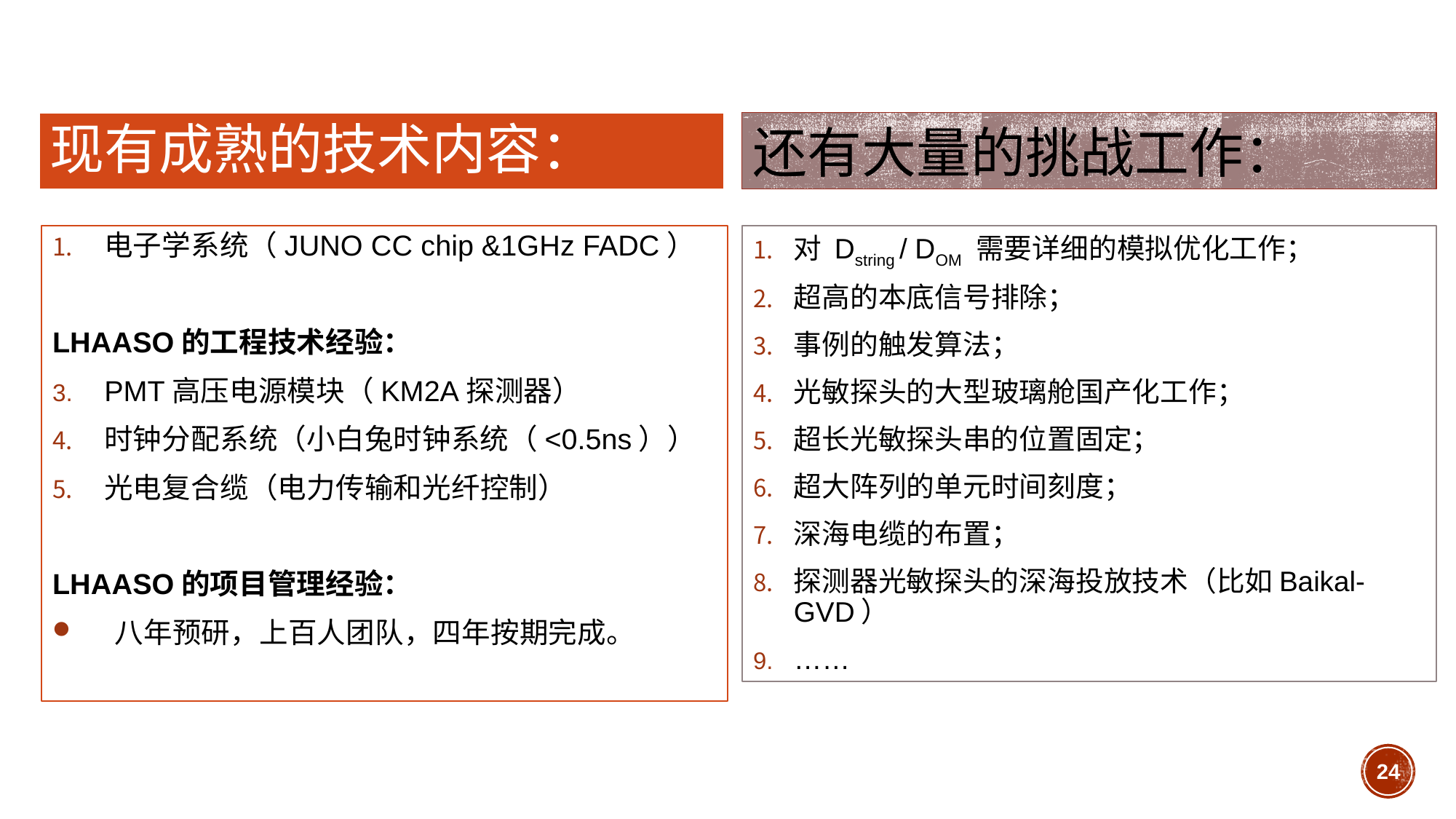

# 现有成熟的技术内容：
还有大量的挑战工作：
电子学系统（JUNO CC chip &1GHz FADC）

LHAASO的工程技术经验：
PMT高压电源模块（KM2A探测器）
时钟分配系统（小白兔时钟系统（<0.5ns））
光电复合缆（电力传输和光纤控制）

LHAASO的项目管理经验：
     八年预研，上百人团队，四年按期完成。
对 Dstring / DOM 需要详细的模拟优化工作；
超高的本底信号排除；
事例的触发算法；
光敏探头的大型玻璃舱国产化工作；
超长光敏探头串的位置固定；
超大阵列的单元时间刻度；
深海电缆的布置；
探测器光敏探头的深海投放技术（比如Baikal-GVD）
……
24